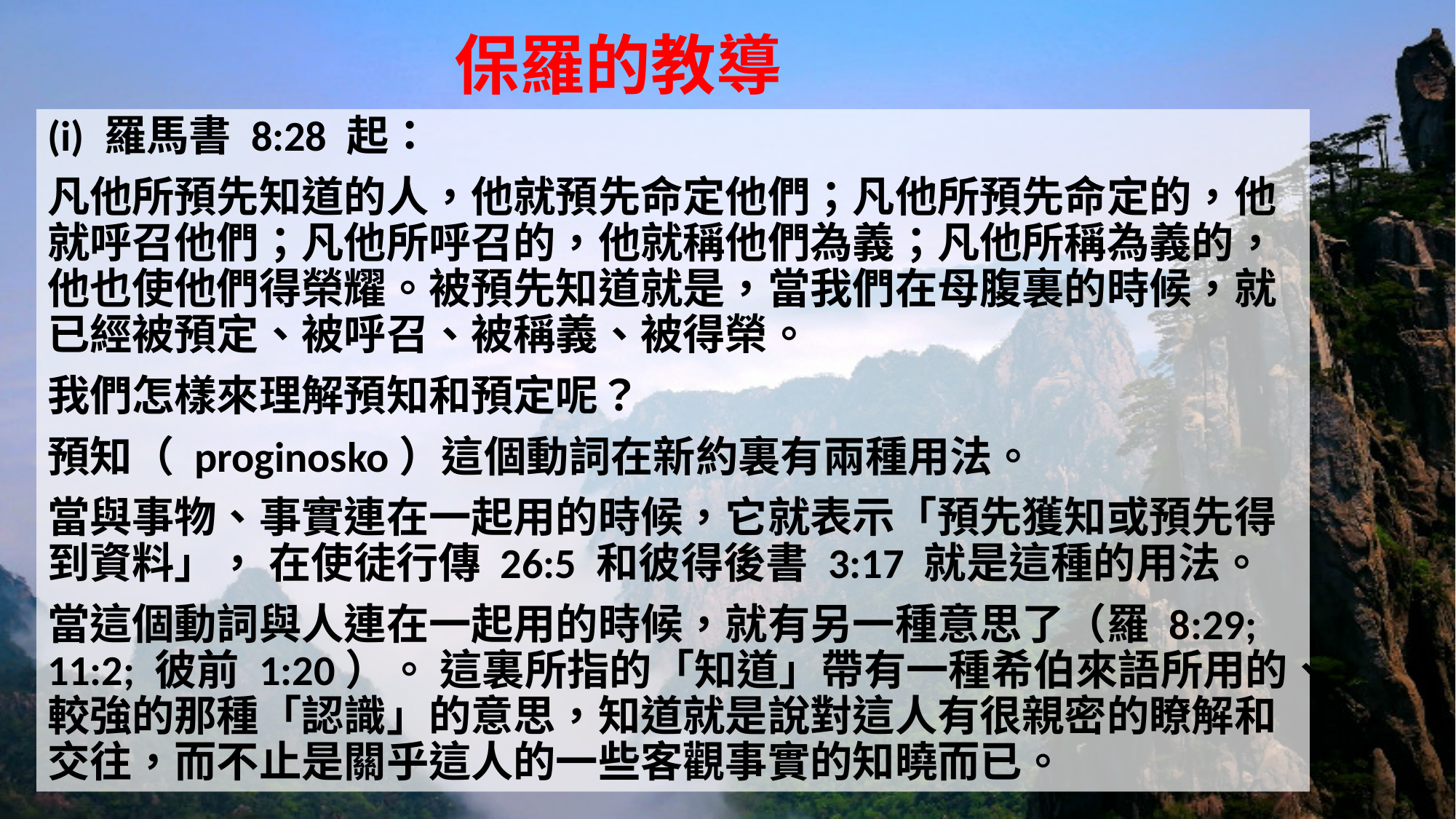

# 保羅的教導
(i) 羅馬書 8:28 起：
凡他所預先知道的人，他就預先命定他們；凡他所預先命定的，他就呼召他們；凡他所呼召的，他就稱他們為義；凡他所稱為義的，他也使他們得榮耀。被預先知道就是，當我們在母腹裏的時候，就已經被預定、被呼召、被稱義、被得榮。
我們怎樣來理解預知和預定呢？
預知（ proginosko）這個動詞在新約裏有兩種用法。
當與事物、事實連在一起用的時候，它就表示「預先獲知或預先得到資料」， 在使徒行傳 26:5 和彼得後書 3:17 就是這種的用法。
當這個動詞與人連在一起用的時候，就有另一種意思了（羅 8:29; 11:2; 彼前 1:20）。 這裏所指的「知道」帶有一種希伯來語所用的、較強的那種「認識」的意思，知道就是說對這人有很親密的瞭解和交往，而不止是關乎這人的一些客觀事實的知曉而已。